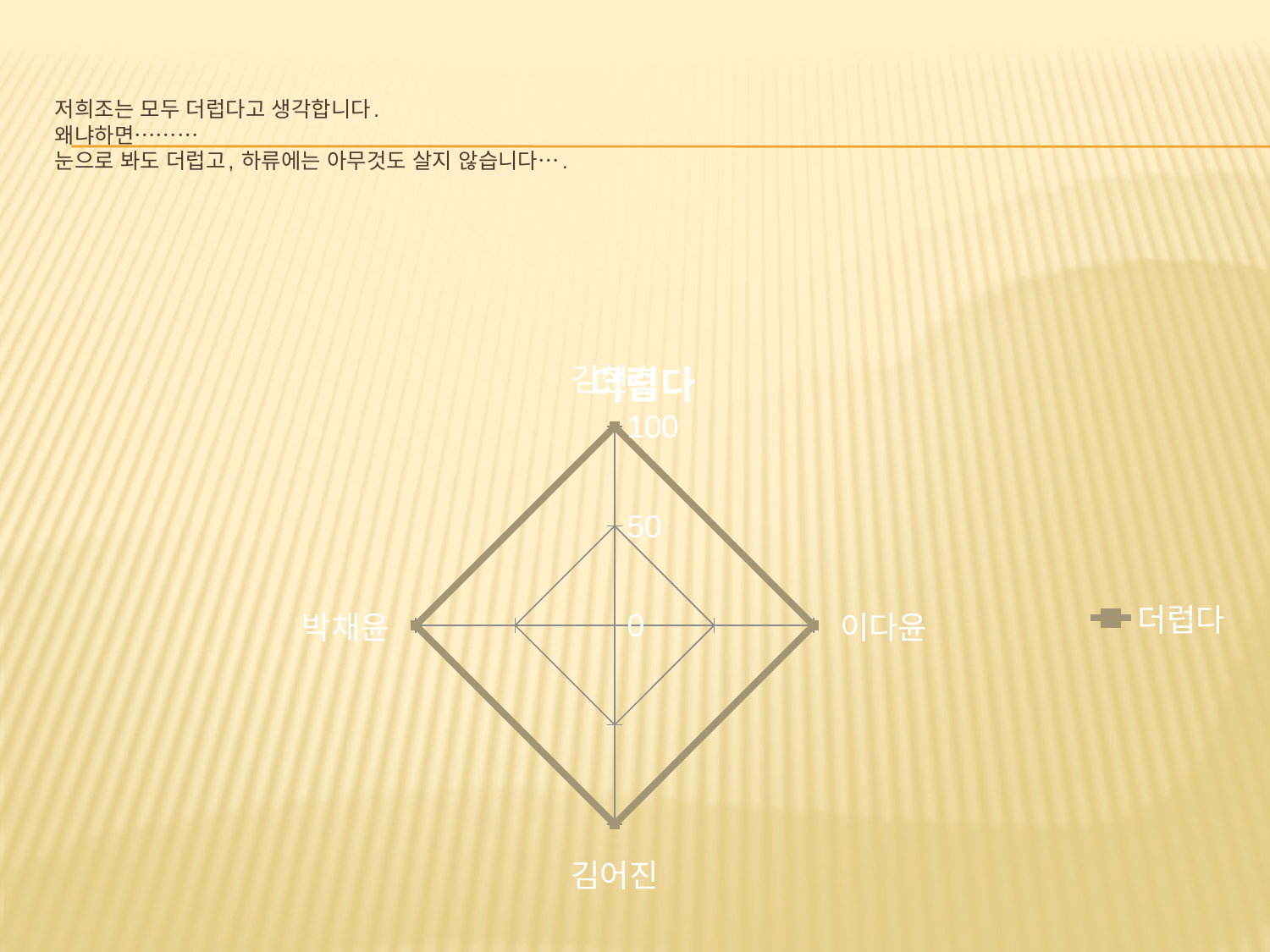

# 저희조는 모두 더럽다고 생각합니다. 왜냐하면……… 눈으로 봐도 더럽고, 하류에는 아무것도 살지 않습니다….

### Chart:

| Category | 더럽다 |
|---|---|
| 김현호 | 100.0 |
| 이다윤 | 100.0 |
| 김어진 | 100.0 |
| 박채윤 | 100.0 |